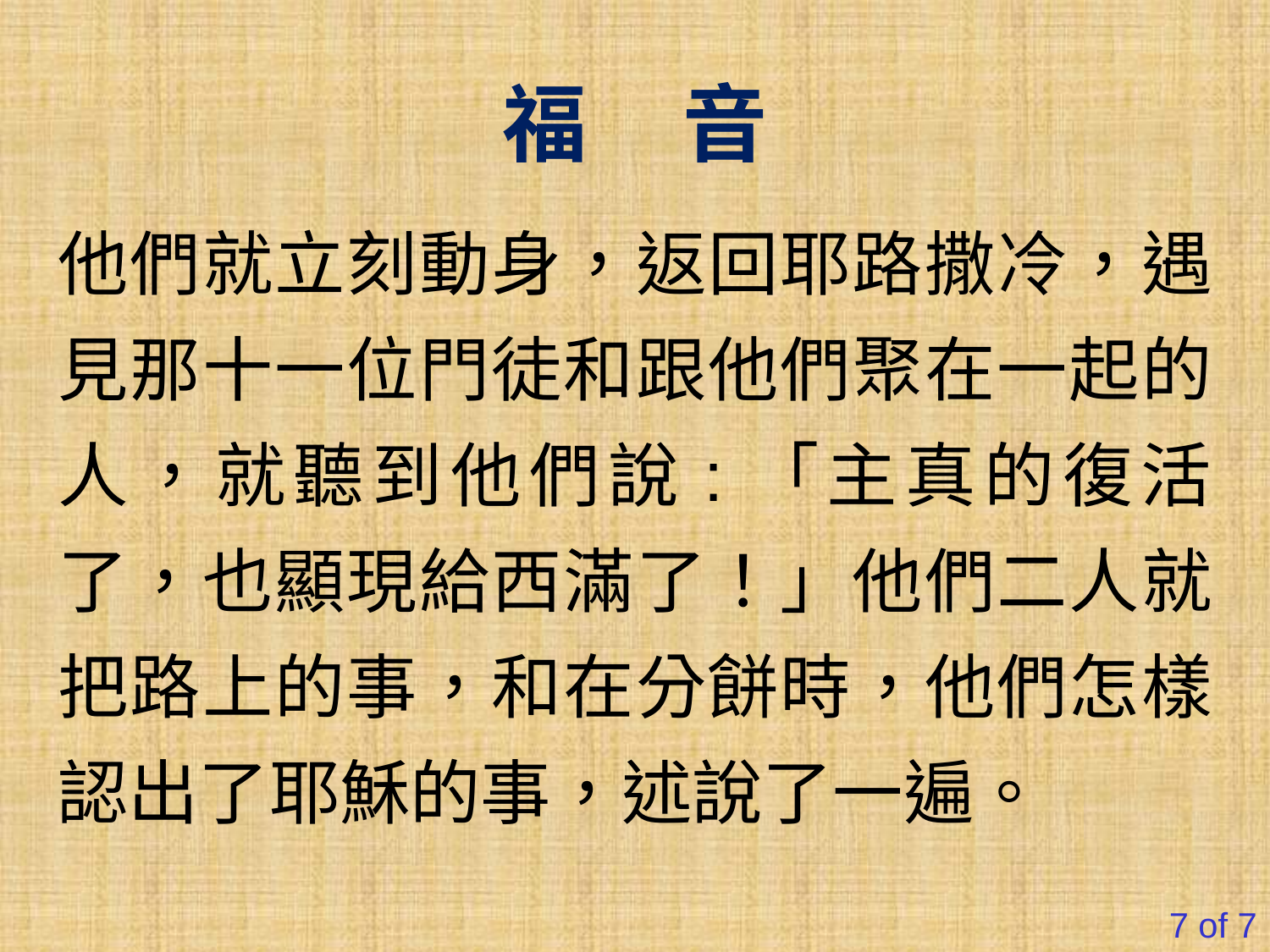

福     音

他們就立刻動身，返回耶路撒冷，遇見那十一位門徒和跟他們聚在一起的人，就聽到他們說:「主真的復活了，也顯現給西滿了！」他們二人就把路上的事，和在分餅時，他們怎樣認出了耶穌的事，述說了一遍。
7 of 7